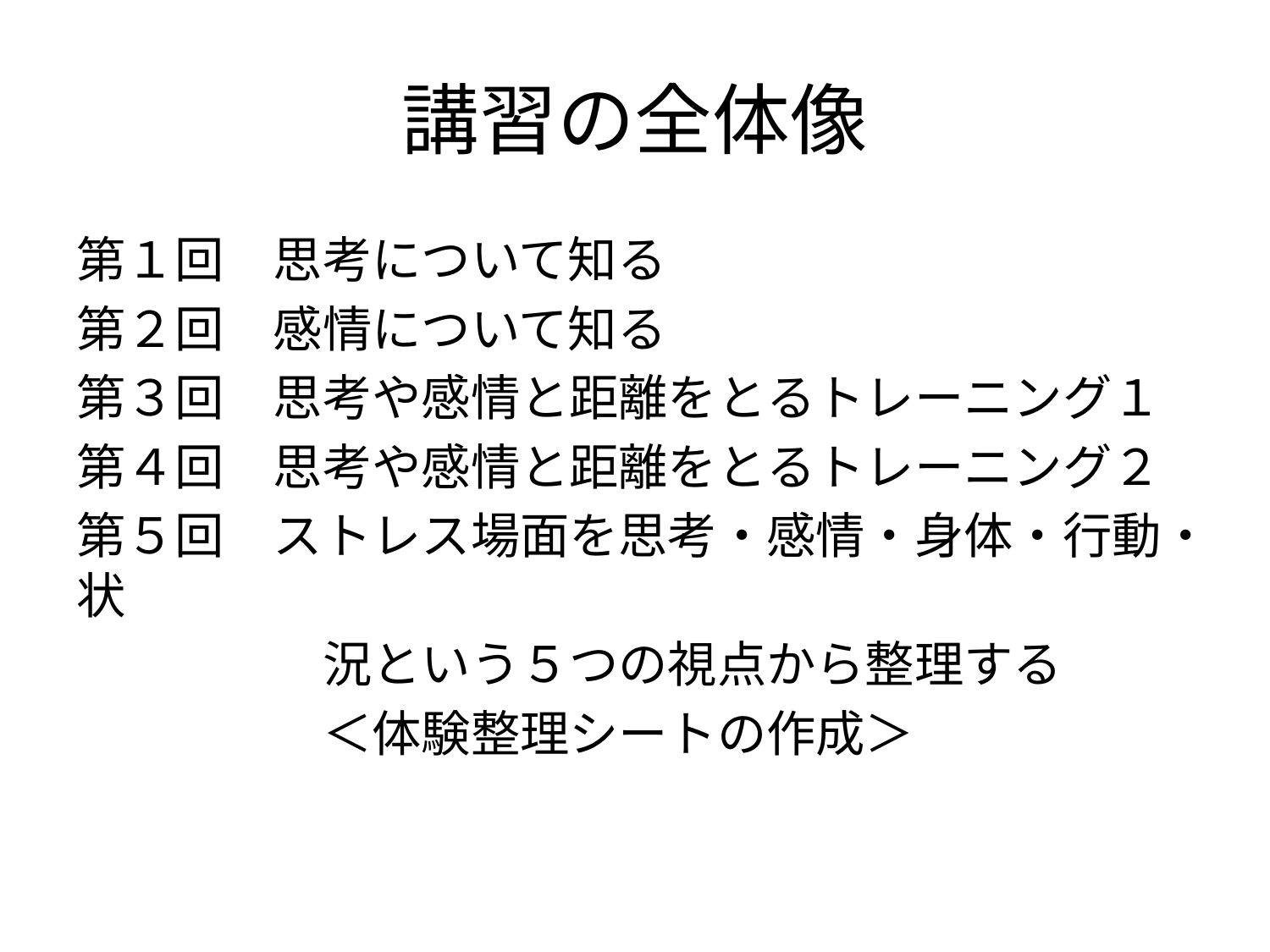

# 講習の全体像
第１回　思考について知る
第２回　感情について知る
第３回　思考や感情と距離をとるトレーニング１
第４回　思考や感情と距離をとるトレーニング２
第５回　ストレス場面を思考・感情・身体・行動・状
　　　　　況という５つの視点から整理する
　　　　　＜体験整理シートの作成＞